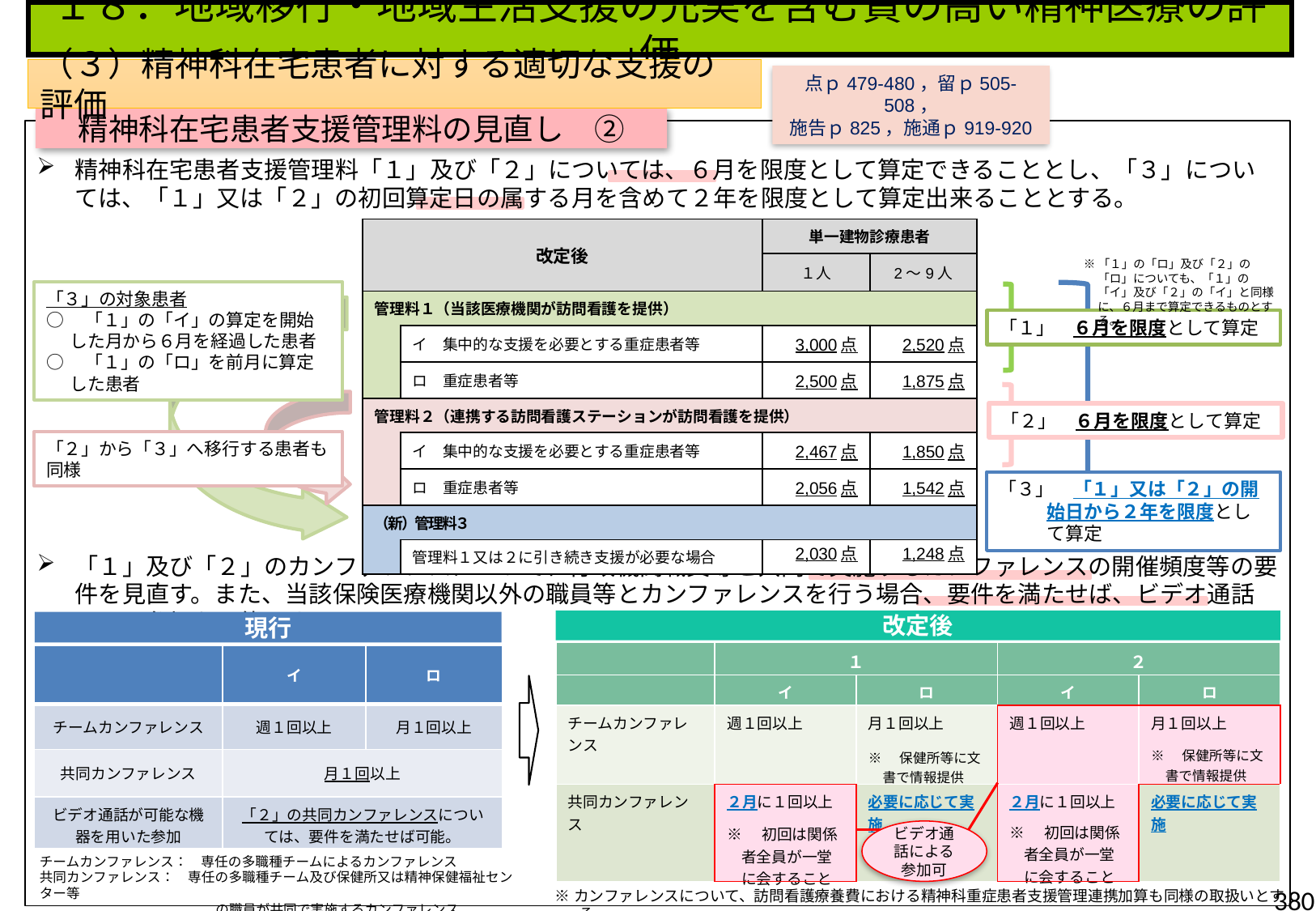

１８．地域移行・地域生活支援の充実を含む質の高い精神医療の評価
（３）精神科在宅患者に対する適切な支援の評価
点ｐ479-480，留ｐ505-508，
施告ｐ825，施通ｐ919-920
精神科在宅患者支援管理料の見直し　②

精神科在宅患者支援管理料「１」及び「２」については、６月を限度として算定できることとし、「３」については、「１」又は「２」の初回算定日の属する月を含めて２年を限度として算定出来ることとする。

「１」及び「２」のカンファレンスについて、行政機関職員等と共同で実施するカンファレンスの開催頻度等の要件を見直す。また、当該保険医療機関以外の職員等とカンファレンスを行う場合、要件を満たせば、ビデオ通話による参加を可能とする。

| 改定後 |  | 単一建物診療患者 |  |
| --- | --- | --- | --- |
|  |  | １人 | 2～9人 |
| 管理料１（当該医療機関が訪問看護を提供） |  |  |  |
|  | イ　集中的な支援を必要とする重症患者等 | 3,000点 | 2,520点 |
|  | ロ　重症患者等 | 2,500点 | 1,875点 |
| 管理料２（連携する訪問看護ステーションが訪問看護を提供） |  |  |  |
|  | イ　集中的な支援を必要とする重症患者等 | 2,467点 | 1,850点 |
|  | ロ　重症患者等 | 2,056点 | 1,542点 |
| （新）管理料３ |  |  |  |
|  | 管理料１又は２に引き続き支援が必要な場合 | 2,030点 | 1,248点 |
※「１」の「ロ」及び「２」の「ロ」についても、「１」の「イ」及び「２」の「イ」と同様に、６月まで算定できるものとする。
「３」の対象患者
○　「１」の「イ」の算定を開始した月から６月を経過した患者
○　「１」の「ロ」を前月に算定した患者

「１」　６月を限度として算定

「２」　６月を限度として算定
「２」から「３」へ移行する患者も同様
「３」　「１」又は「２」の開始日から２年を限度として算定

改定後
現行
|  | １ |  | ２ |  |
| --- | --- | --- | --- | --- |
|  | イ | ロ | イ | ロ |
| チームカンファレンス | 週１回以上 | 月１回以上 ※　保健所等に文書で情報提供 | 週１回以上 | 月１回以上 ※　保健所等に文書で情報提供 |
| 共同カンファレンス | ２月に１回以上 ※　初回は関係者全員が一堂に会すること | 必要に応じて実施 | ２月に１回以上 ※　初回は関係者全員が一堂に会すること | 必要に応じて実施 |
|  | イ | ロ |
| --- | --- | --- |
| チームカンファレンス | 週１回以上 | 月１回以上 |
| 共同カンファレンス | 月１回以上 |  |
| ビデオ通話が可能な機器を用いた参加 | 「２」の共同カンファレンスについては、要件を満たせば可能。 |  |

ビデオ通話による参加可
チームカンファレンス：　専任の多職種チームによるカンファレンス
共同カンファレンス：　専任の多職種チーム及び保健所又は精神保健福祉センター等
　　　　　　　　　　　　　の職員が共同で実施するカンファレンス
380
※カンファレンスについて、訪問看護療養費における精神科重症患者支援管理連携加算も同様の取扱いとする。